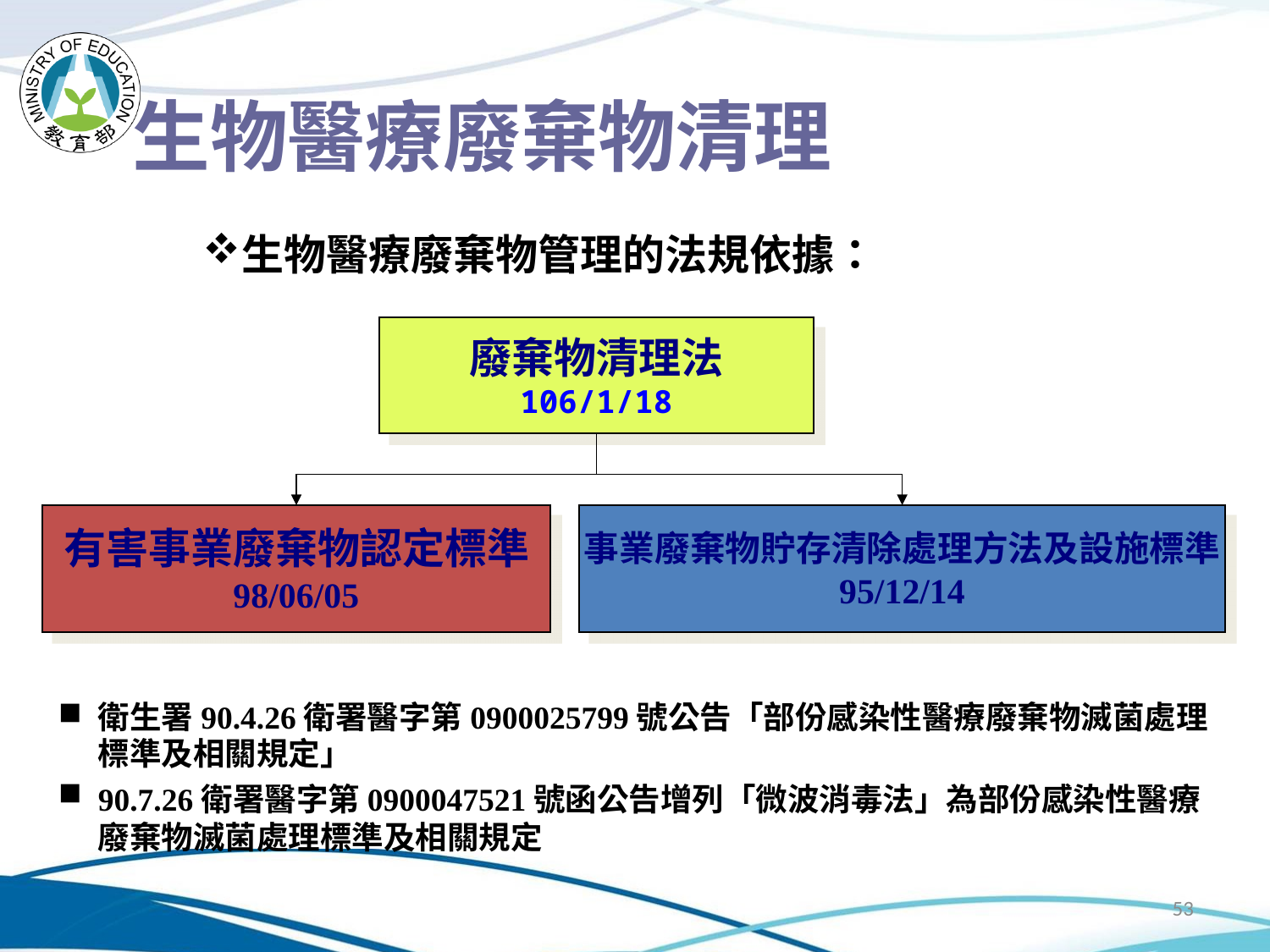

生物醫療廢棄物清理
生物醫療廢棄物管理的法規依據：
廢棄物清理法
106/1/18
有害事業廢棄物認定標準
98/06/05
事業廢棄物貯存清除處理方法及設施標準
95/12/14
衛生署90.4.26衛署醫字第0900025799號公告「部份感染性醫療廢棄物滅菌處理標準及相關規定」
90.7.26衛署醫字第0900047521號函公告增列「微波消毒法」為部份感染性醫療廢棄物滅菌處理標準及相關規定
53